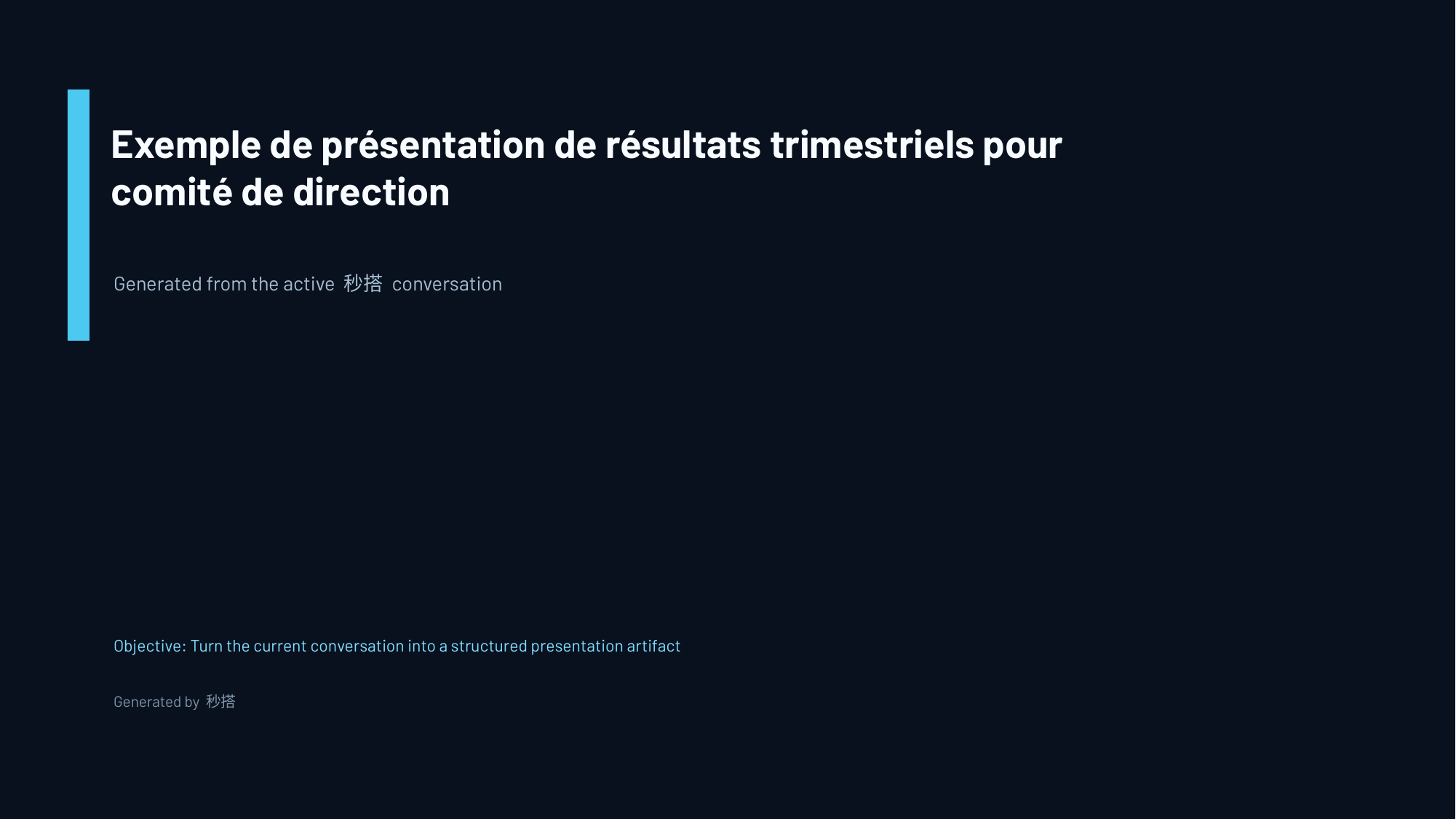

Exemple de présentation de résultats trimestriels pour comité de direction
Generated from the active 秒搭 conversation
Objective: Turn the current conversation into a structured presentation artifact
Generated by 秒搭